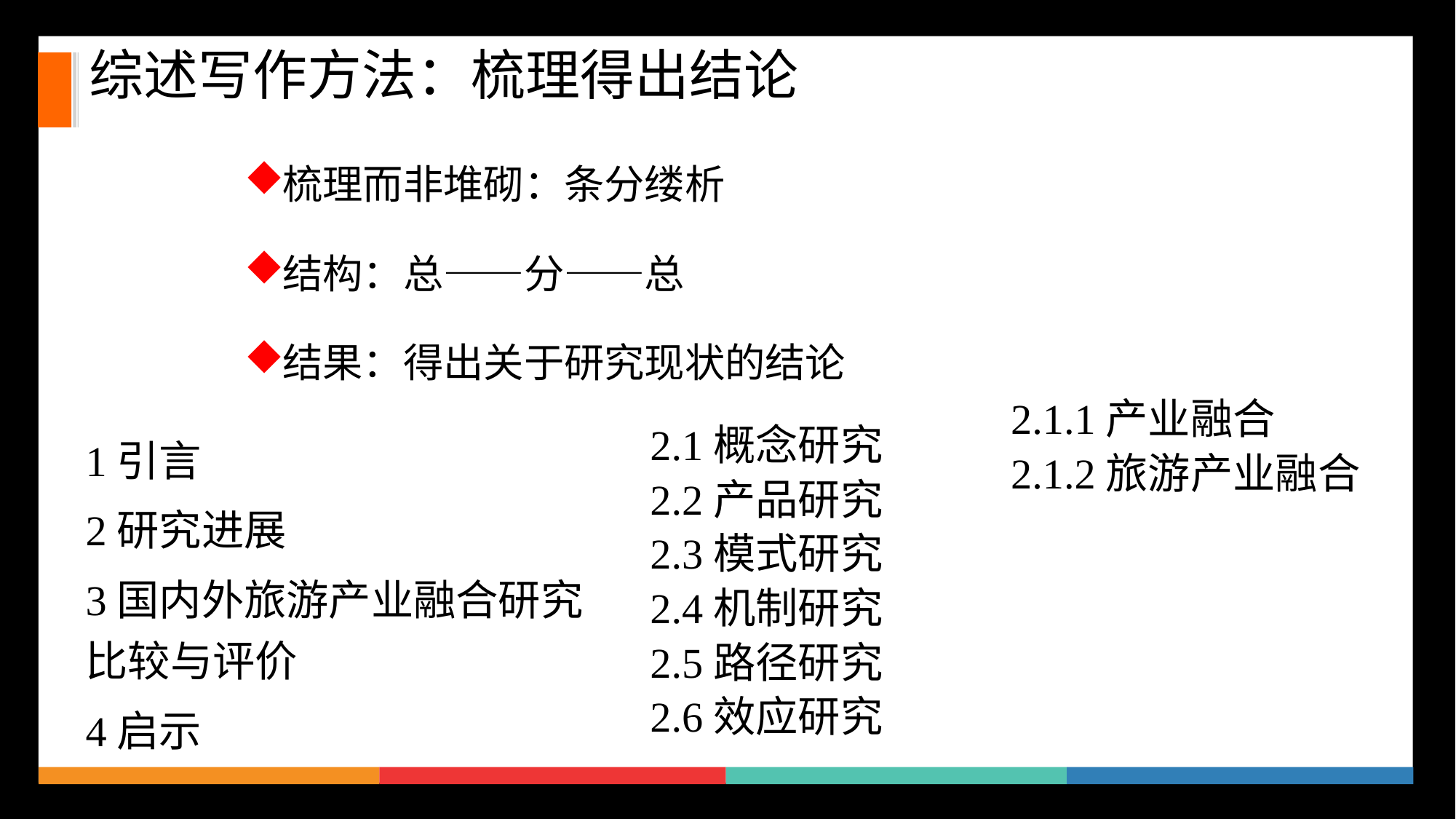

综述写作方法：梳理得出结论

梳理而非堆砌：条分缕析
结构：总——分——总
结果：得出关于研究现状的结论
2.1.1产业融合
2.1.2旅游产业融合
1引言
2研究进展
3国内外旅游产业融合研究比较与评价
4启示
2.1概念研究
2.2产品研究
2.3模式研究
2.4机制研究
2.5路径研究
2.6效应研究